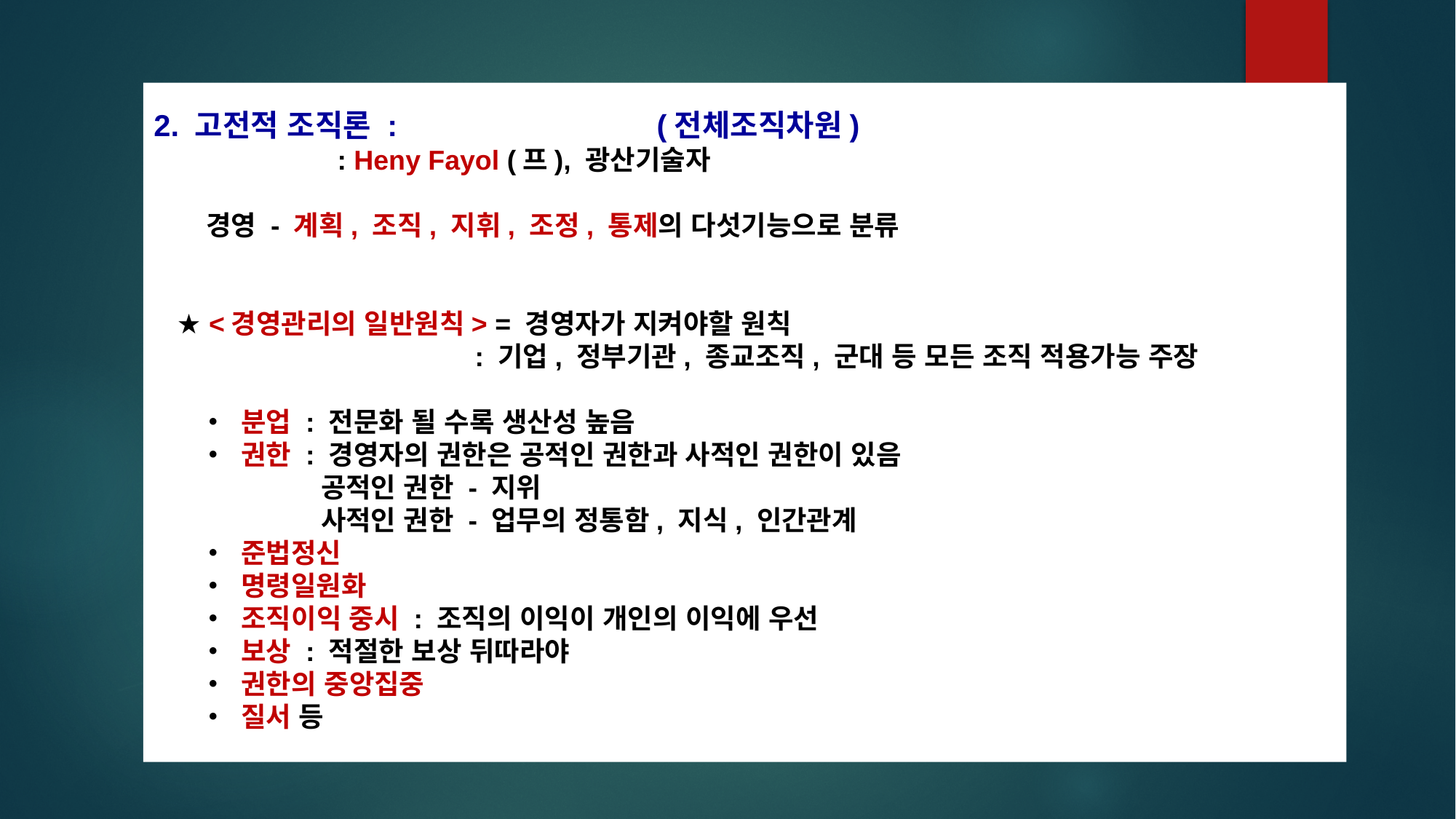

2. 고전적 조직론 :                               (전체조직차원)
                        : Heny Fayol (프), 광산기술자

      경영 - 계획, 조직, 지휘, 조정, 통제의 다섯기능으로 분류

   ★ <경영관리의 일반원칙> = 경영자가 지켜야할 원칙
                                          : 기업, 정부기관, 종교조직, 군대 등 모든 조직 적용가능 주장

      ‧ 분업 : 전문화 될 수록 생산성 높음
      ‧ 권한 : 경영자의 권한은 공적인 권한과 사적인 권한이 있음
                     공적인 권한 - 지위
                     사적인 권한 - 업무의 정통함, 지식, 인간관계
      ‧ 준법정신
      ‧ 명령일원화
      ‧ 조직이익 중시 : 조직의 이익이 개인의 이익에 우선
      ‧ 보상 : 적절한 보상 뒤따라야
      ‧ 권한의 중앙집중
      ‧ 질서 등